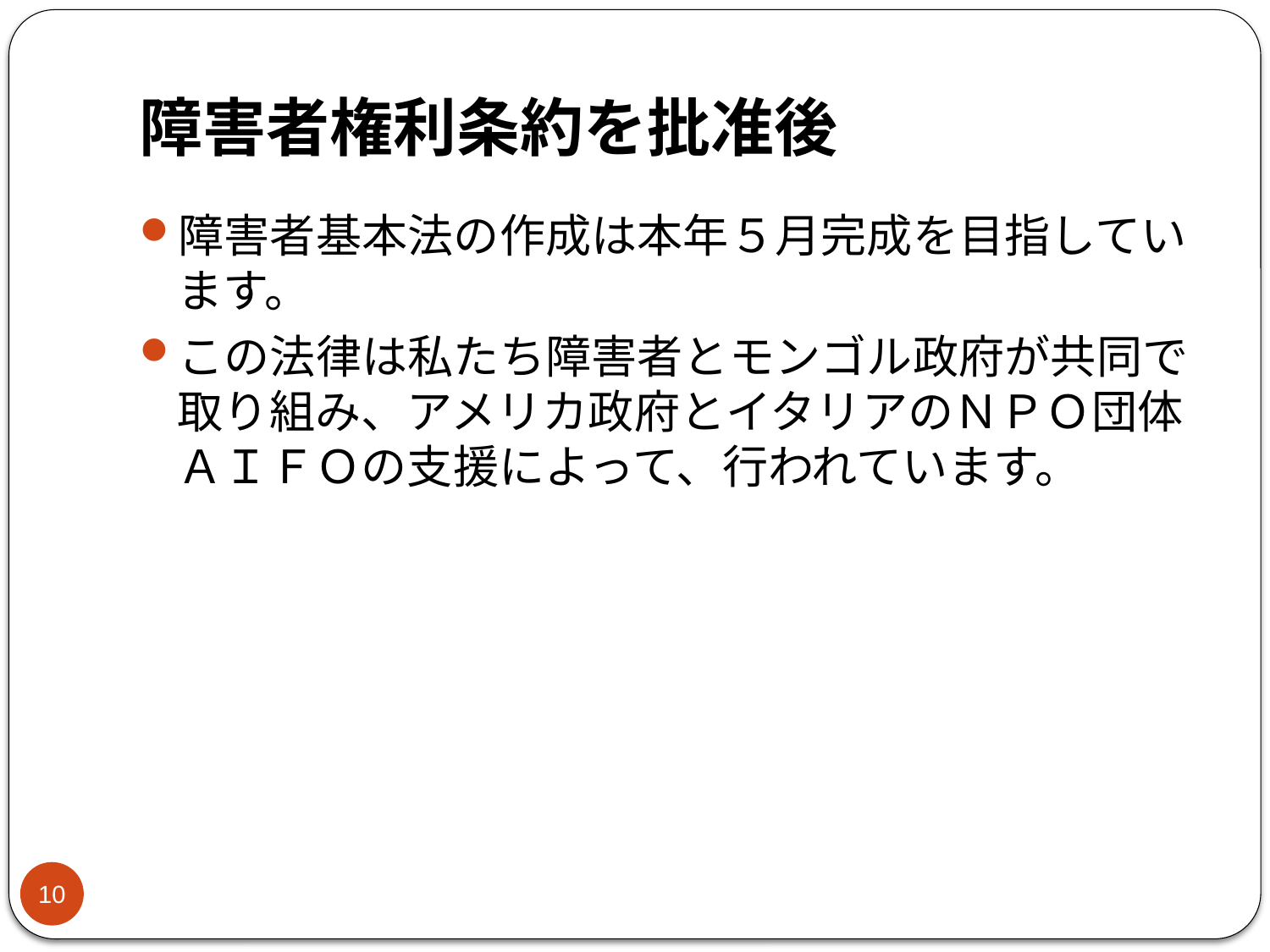

# 障害者権利条約を批准後
障害者基本法の作成は本年５月完成を目指しています。
この法律は私たち障害者とモンゴル政府が共同で取り組み、アメリカ政府とイタリアのＮＰＯ団体ＡＩＦＯの支援によって、行われています。

10